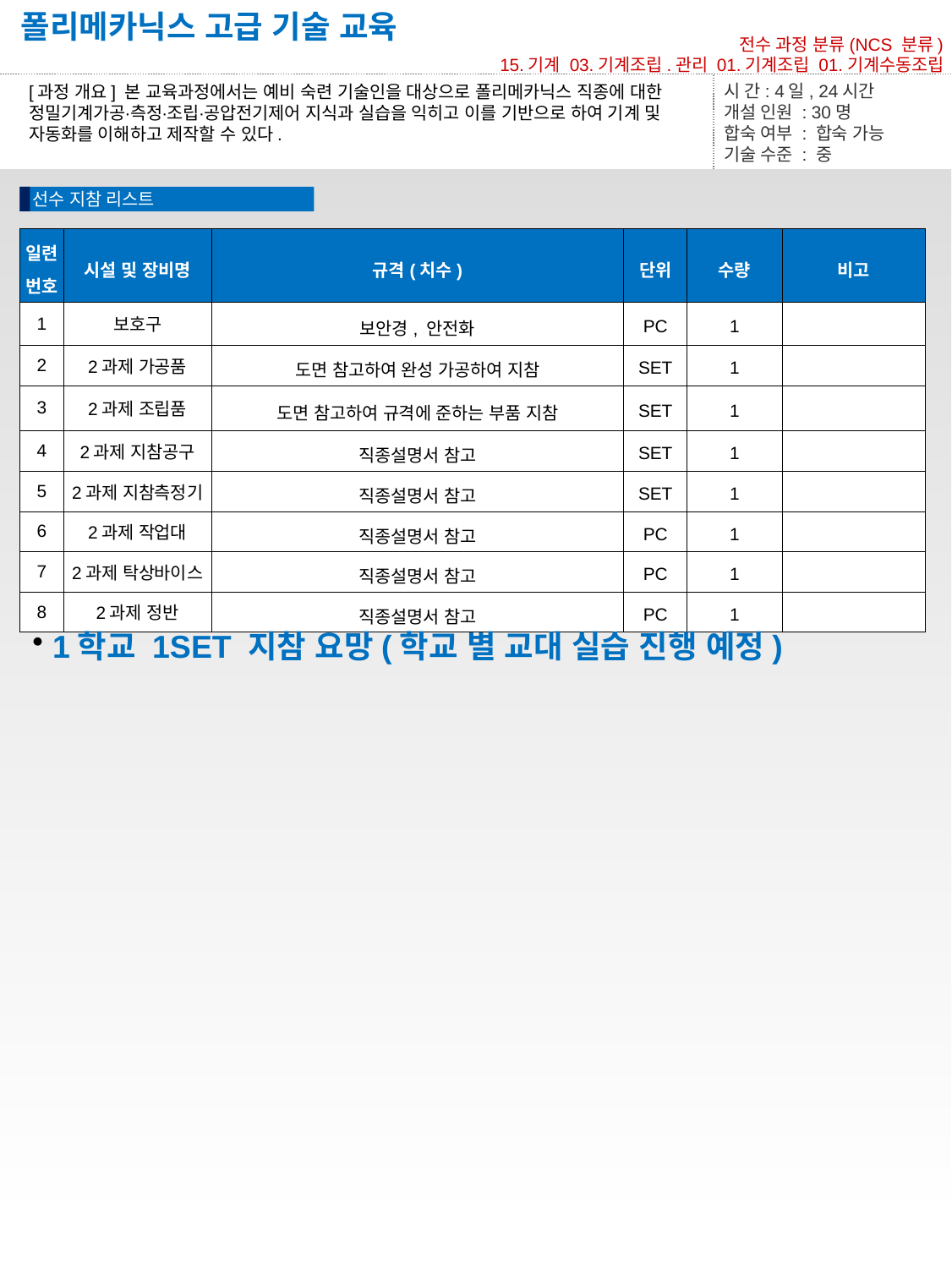

# 폴리메카닉스 고급 기술 교육
전수 과정 분류(NCS 분류)
15.기계 03.기계조립.관리 01.기계조립 01.기계수동조립

[과정 개요] 본 교육과정에서는 예비 숙련 기술인을 대상으로 폴리메카닉스 직종에 대한 정밀기계가공∙측정∙조립∙공압전기제어 지식과 실습을 익히고 이를 기반으로 하여 기계 및 자동화를 이해하고 제작할 수 있다.
시 간: 4일, 24시간
개설 인원 : 30명
합숙 여부 : 합숙 가능
기술 수준 : 중

선수 지참 리스트

| 일련번호 | 시설 및 장비명 | 규격(치수) | 단위 | 수량 | 비고 |
| --- | --- | --- | --- | --- | --- |
| 1 | 보호구 | 보안경, 안전화 | PC | 1 |  |
| 2 | 2과제 가공품 | 도면 참고하여 완성 가공하여 지참 | SET | 1 |  |
| 3 | 2과제 조립품 | 도면 참고하여 규격에 준하는 부품 지참 | SET | 1 |  |
| 4 | 2과제 지참공구 | 직종설명서 참고 | SET | 1 |  |
| 5 | 2과제 지참측정기 | 직종설명서 참고 | SET | 1 |  |
| 6 | 2과제 작업대 | 직종설명서 참고 | PC | 1 |  |
| 7 | 2과제 탁상바이스 | 직종설명서 참고 | PC | 1 |  |
| 8 | 2과제 정반 | 직종설명서 참고 | PC | 1 |  |
 1학교 1SET 지참 요망(학교 별 교대 실습 진행 예정)